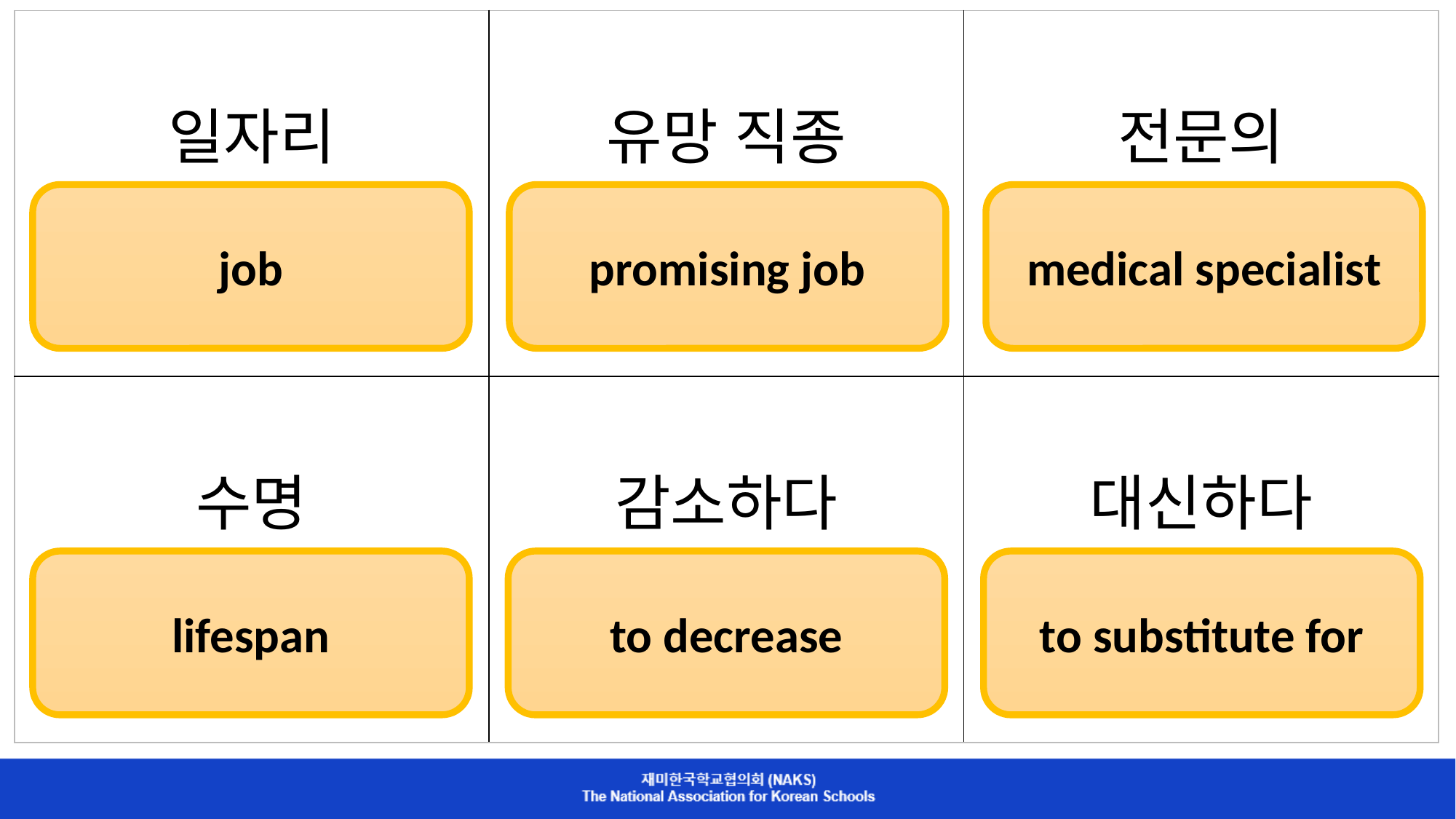

| 일자리 | 유망 직종 | 전문의 |
| --- | --- | --- |
| 수명 | 감소하다 | 대신하다 |
job
promising job
medical specialist
lifespan
to decrease
to substitute for